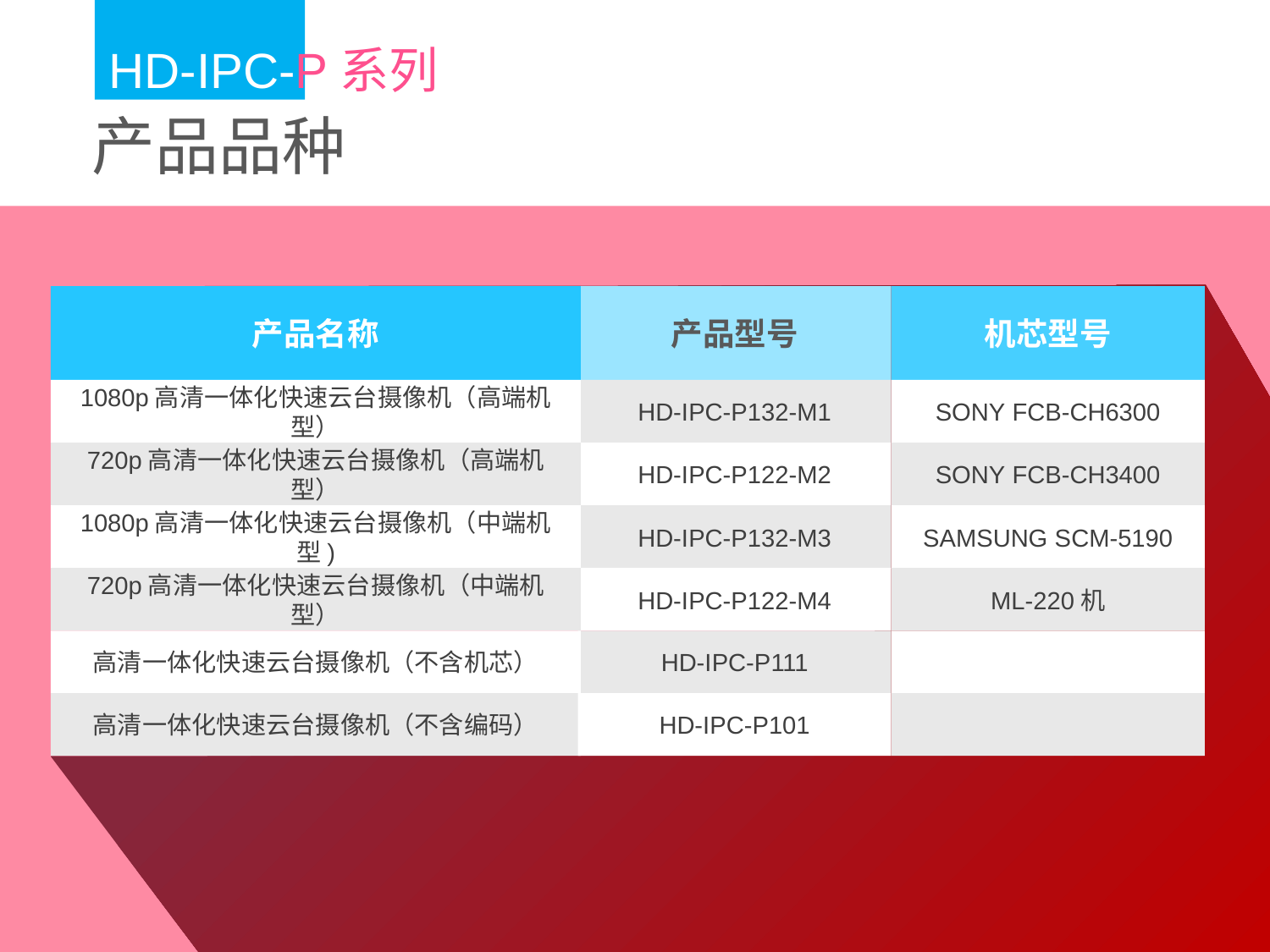

HD-IPC-P系列
产品品种

产品名称
产品型号
机芯型号
1080p高清一体化快速云台摄像机（高端机型）
HD-IPC-P132-M1
SONY FCB-CH6300
720p高清一体化快速云台摄像机（高端机型）
HD-IPC-P122-M2
SONY FCB-CH3400
1080p高清一体化快速云台摄像机（中端机型)
HD-IPC-P132-M3
SAMSUNG SCM-5190
720p高清一体化快速云台摄像机（中端机型）
HD-IPC-P122-M4
ML-220机
高清一体化快速云台摄像机（不含机芯）
HD-IPC-P111

高清一体化快速云台摄像机（不含编码）
HD-IPC-P101